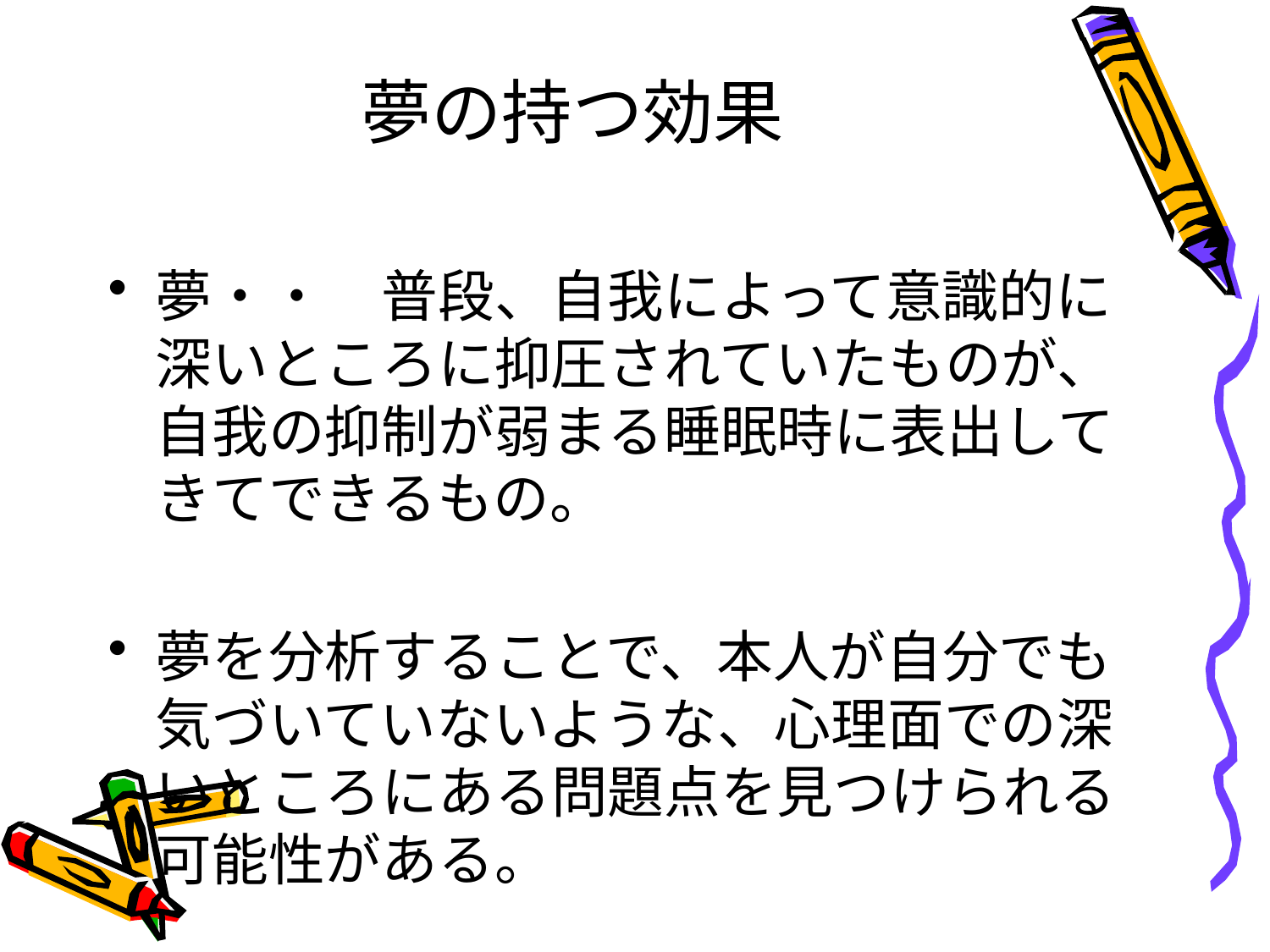

# 夢の持つ効果
夢・・　普段、自我によって意識的に深いところに抑圧されていたものが、自我の抑制が弱まる睡眠時に表出してきてできるもの。

夢を分析することで、本人が自分でも気づいていないような、心理面での深いところにある問題点を見つけられる可能性がある。